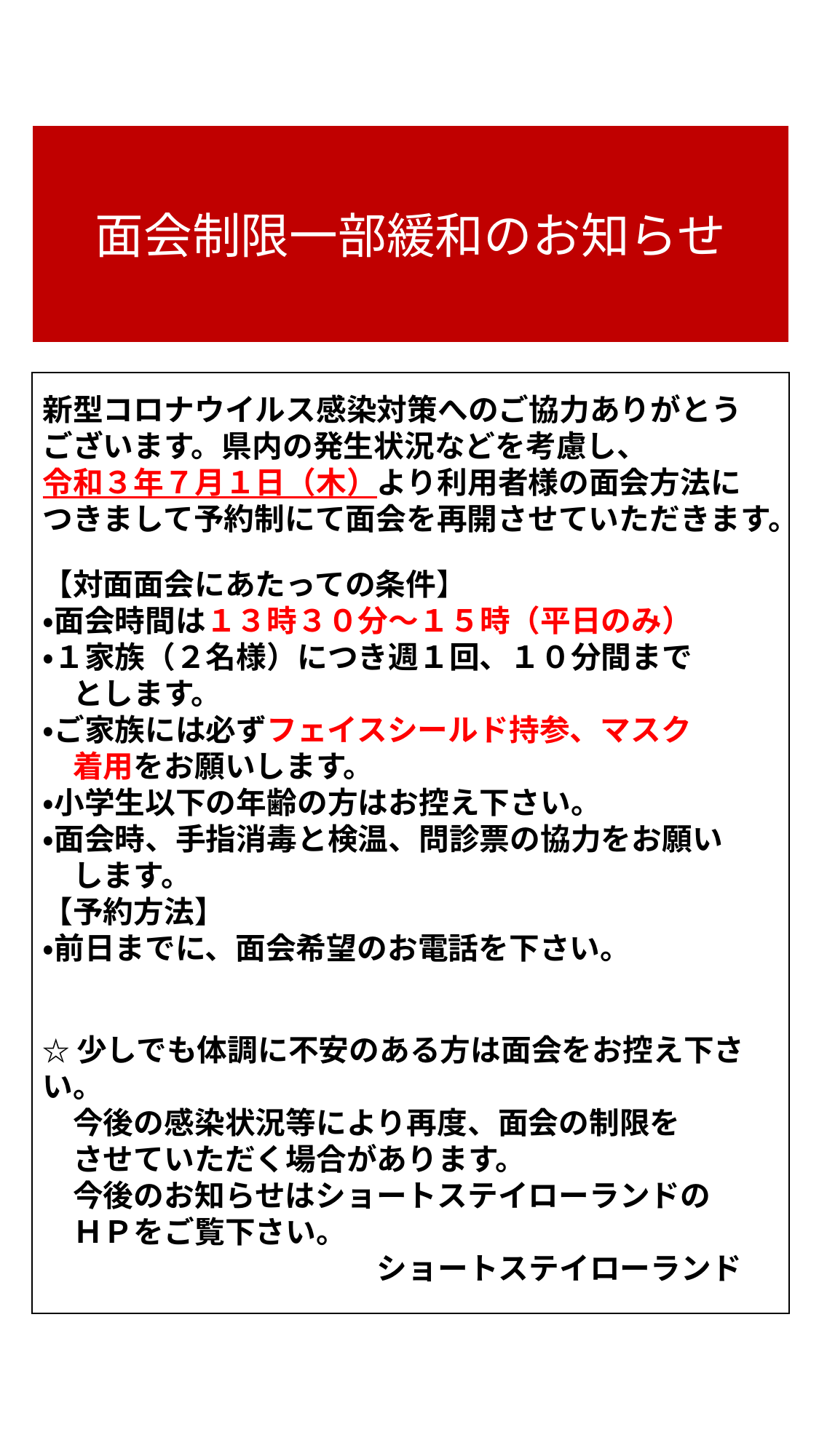

面会制限一部緩和のお知らせ

新型コロナウイルス感染対策へのご協力ありがとう
ございます。県内の発生状況などを考慮し、
令和３年７月１日（木）より利用者様の面会方法に
つきまして予約制にて面会を再開させていただきます。

【対面面会にあたっての条件】
・面会時間は１３時３０分～１５時（平日のみ）
・１家族（２名様）につき週１回、１０分間まで
　とします。
・ご家族には必ずフェイスシールド持参、マスク
　着用をお願いします。
・小学生以下の年齢の方はお控え下さい。
・面会時、手指消毒と検温、問診票の協力をお願い
　します。
【予約方法】
・前日までに、面会希望のお電話を下さい。

☆少しでも体調に不安のある方は面会をお控え下さい。
　今後の感染状況等により再度、面会の制限を
　させていただく場合があります。
　今後のお知らせはショートステイローランドの
　ＨＰをご覧下さい。
　　　　　　　　　　　ショートステイローランド